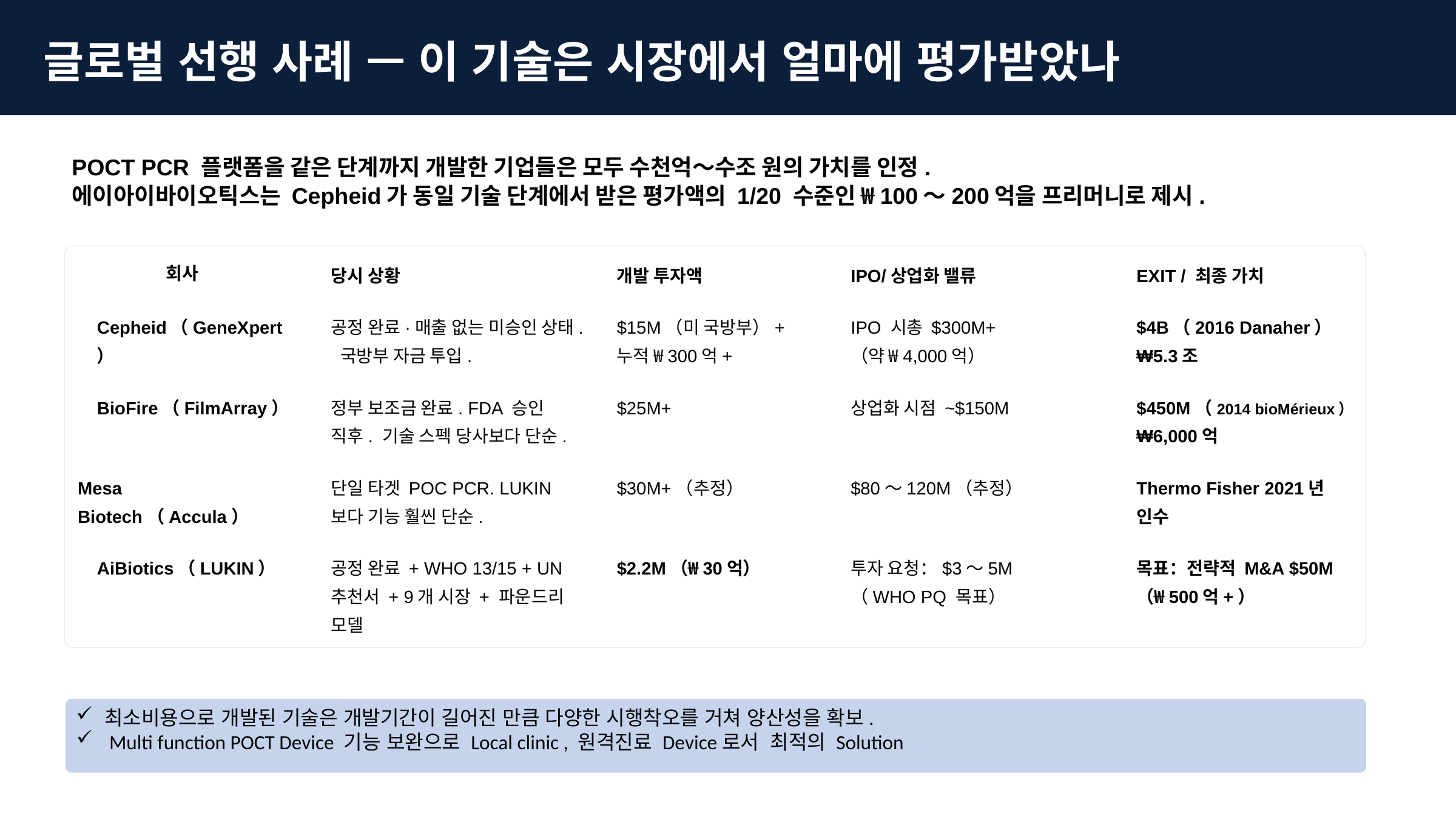

글로벌 선행 사례 — 이 기술은 시장에서 얼마에 평가받았나
POCT PCR 플랫폼을 같은 단계까지 개발한 기업들은 모두 수천억〜수조 원의 가치를 인정.
에이아이바이오틱스는 Cepheid가 동일 기술 단계에서 받은 평가액의 1/20 수준인 ₩100〜200억을 프리머니로 제시.

회사
당시 상황
개발 투자액
IPO/상업화 밸류
EXIT / 최종 가치
Cepheid（GeneXpert）
공정 완료·매출 없는 미승인 상태. 국방부 자금 투입.
$15M（미 국방부）+ 누적 ₩300억+
IPO 시총 $300M+
（약 ₩4,000억）
$4B（2016 Danaher）
₩5.3조
BioFire（FilmArray）
정부 보조금 완료. FDA 승인 직후. 기술 스펙 당사보다 단순.
$25M+
상업화 시점 ~$150M
$450M（2014 bioMérieux）
₩6,000억
Mesa Biotech（Accula）
단일 타겟 POC PCR. LUKIN보다 기능 훨씬 단순.
$30M+（추정）
$80〜120M（추정）
Thermo Fisher 2021년 인수
AiBiotics（LUKIN）
공정 완료 + WHO 13/15 + UN 추천서 + 9개 시장 + 파운드리 모델
$2.2M（₩30억）
투자 요청：$3〜5M
（WHO PQ 목표）
목표：전략적 M&A $50M
（₩500억+）
최소비용으로 개발된 기술은 개발기간이 길어진 만큼 다양한 시행착오를 거쳐 양산성을 확보.
 Multi function POCT Device 기능 보완으로 Local clinic , 원격진료 Device로서  최적의 Solution